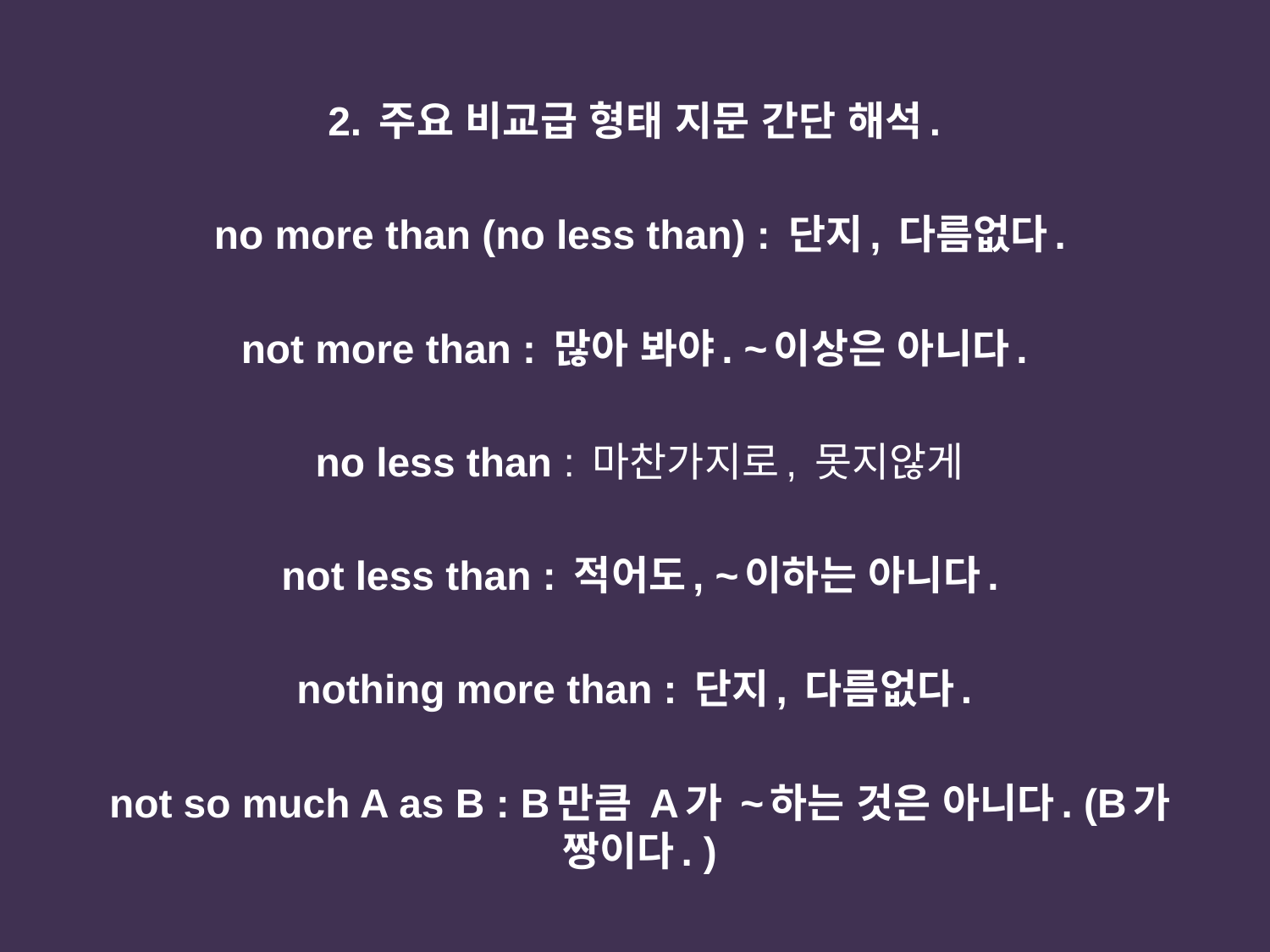

2. 주요 비교급 형태 지문 간단 해석.

no more than (no less than) : 단지, 다름없다.

not more than : 많아 봐야. ~이상은 아니다.

no less than : 마찬가지로, 못지않게

not less than : 적어도, ~이하는 아니다.

nothing more than : 단지, 다름없다.

not so much A as B : B만큼 A가 ~하는 것은 아니다. (B가 짱이다. )

#